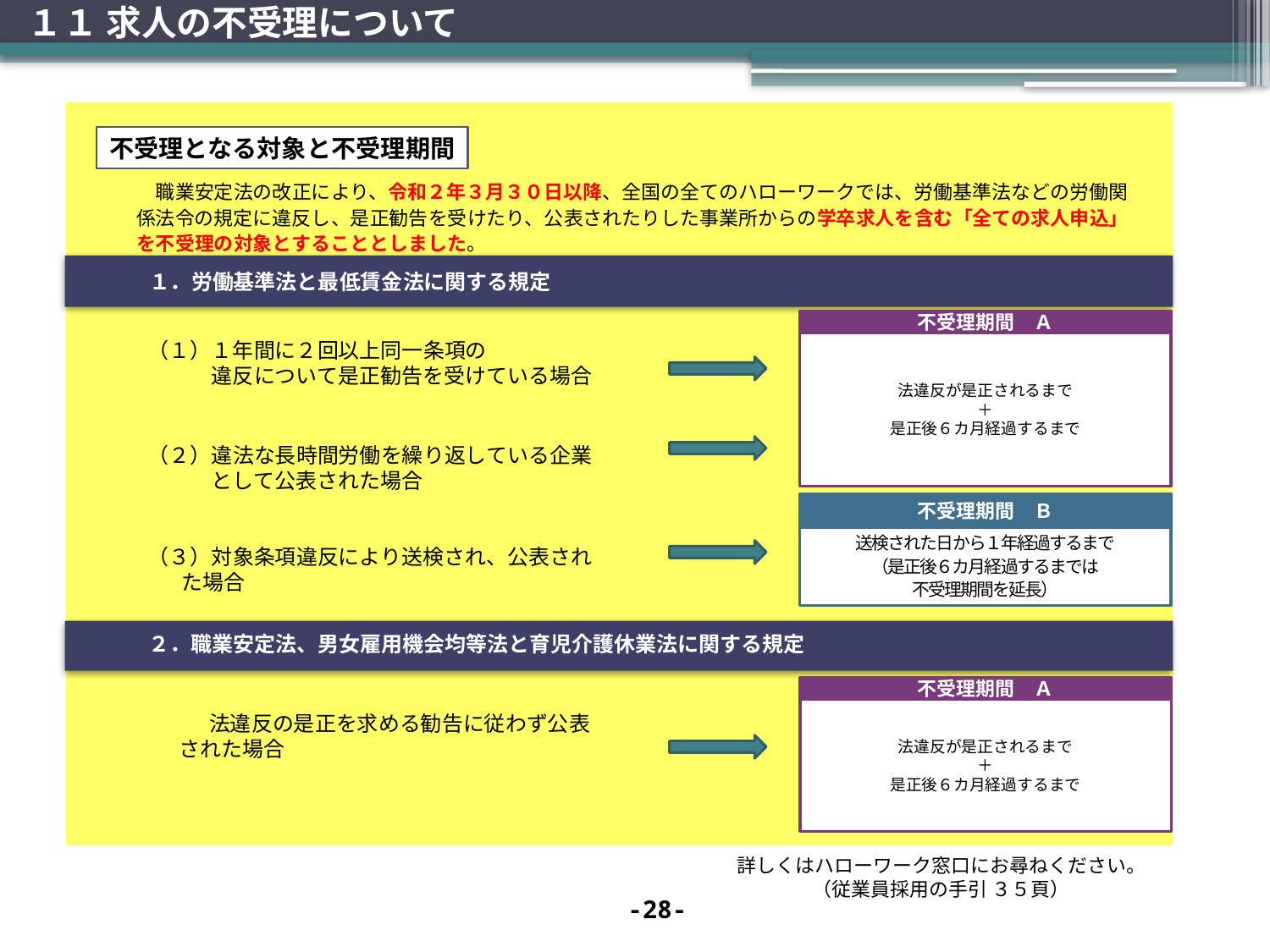

# １１ 求人の不受理について

不受理となる対象と不受理期間
　職業安定法の改正により、令和２年３月３０日以降、全国の全てのハローワークでは、労働基準法などの労働関係法令の規定に違反し、是正勧告を受けたり、公表されたりした事業所からの学卒求人を含む「全ての求人申込」を不受理の対象とすることとしました。

１．労働基準法と最低賃金法に関する規定
（１）１年間に２回以上同一条項の
　　　違反について是正勧告を受けている場合

（２）違法な長時間労働を繰り返している企業
　　　として公表された場合

（３）対象条項違反により送検され、公表され
      た場合
不受理期間　Ａ
法違反が是正されるまで
＋
是正後６カ月経過するまで

不受理期間　Ｂ

送検された日から１年経過するまで
（是正後６カ月経過するまでは
不受理期間を延長）

２．職業安定法、男女雇用機会均等法と育児介護休業法に関する規定

不受理期間　Ａ
法違反が是正されるまで
＋
是正後６カ月経過するまで
　　　法違反の是正を求める勧告に従わず公表
     された場合

詳しくはハローワーク窓口にお尋ねください。
（従業員採用の手引 ３５頁）

-28-